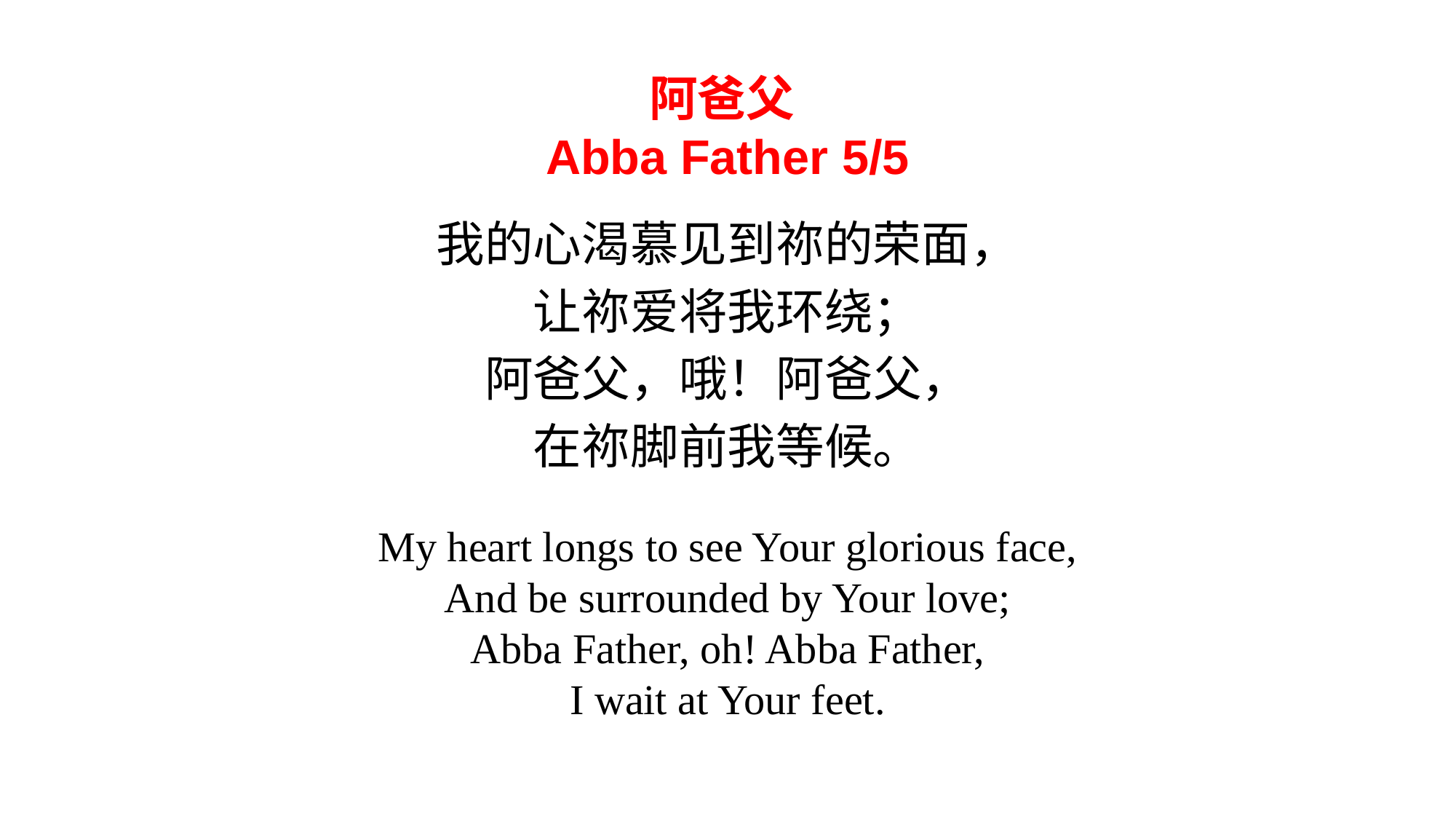

阿爸父
Abba Father 5/5
我的心渴慕见到祢的荣面，
让祢爱将我环绕；
阿爸父，哦！阿爸父，
在祢脚前我等候。

My heart longs to see Your glorious face,
And be surrounded by Your love;
Abba Father, oh! Abba Father,
I wait at Your feet.